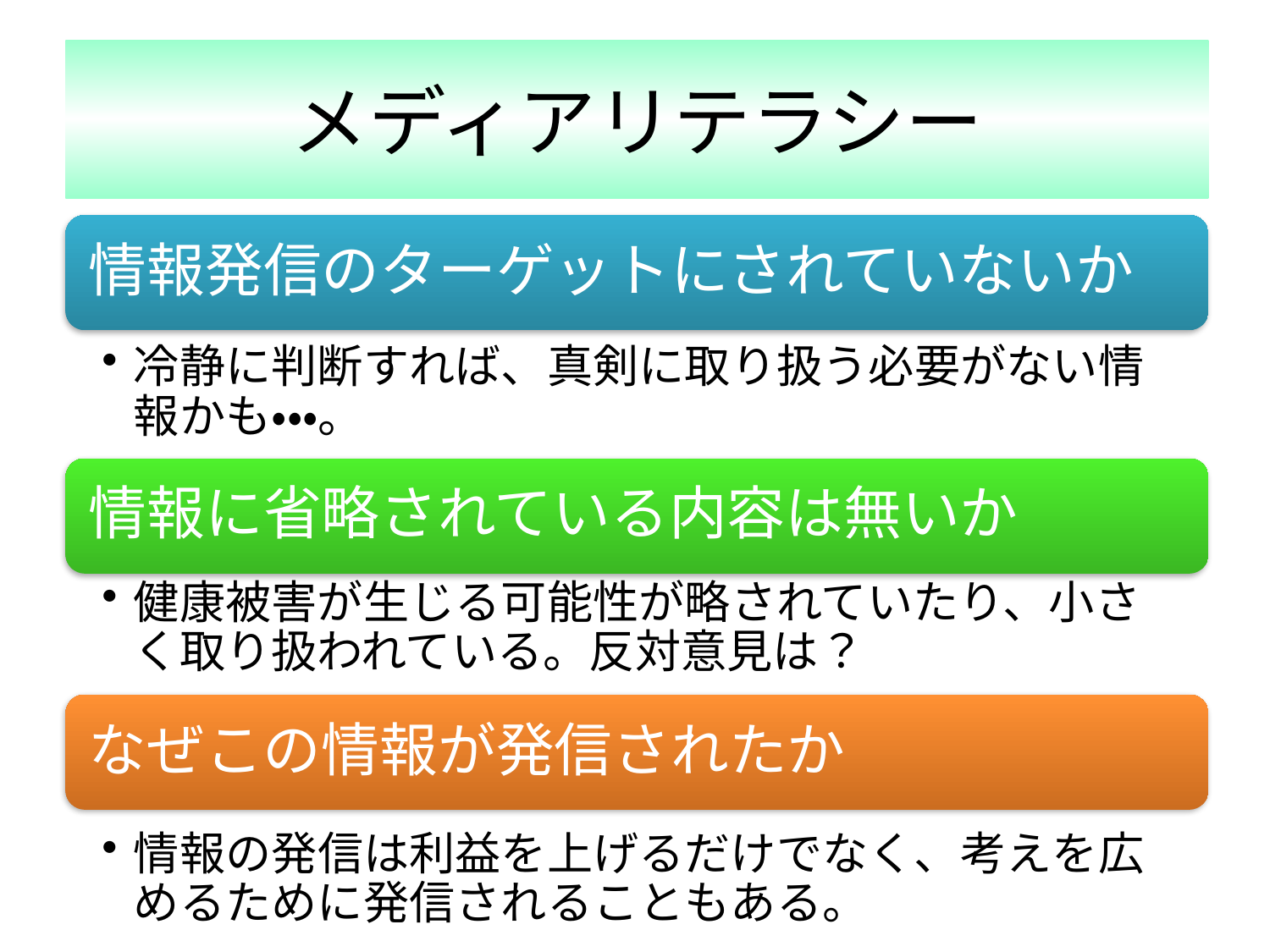

メディアリテラシー
情報発信のターゲットにされていないか
冷静に判断すれば、真剣に取り扱う必要がない情報かも・・・。
情報に省略されている内容は無いか
健康被害が生じる可能性が略されていたり、小さく取り扱われている。反対意見は？
なぜこの情報が発信されたか
情報の発信は利益を上げるだけでなく、考えを広めるために発信されることもある。